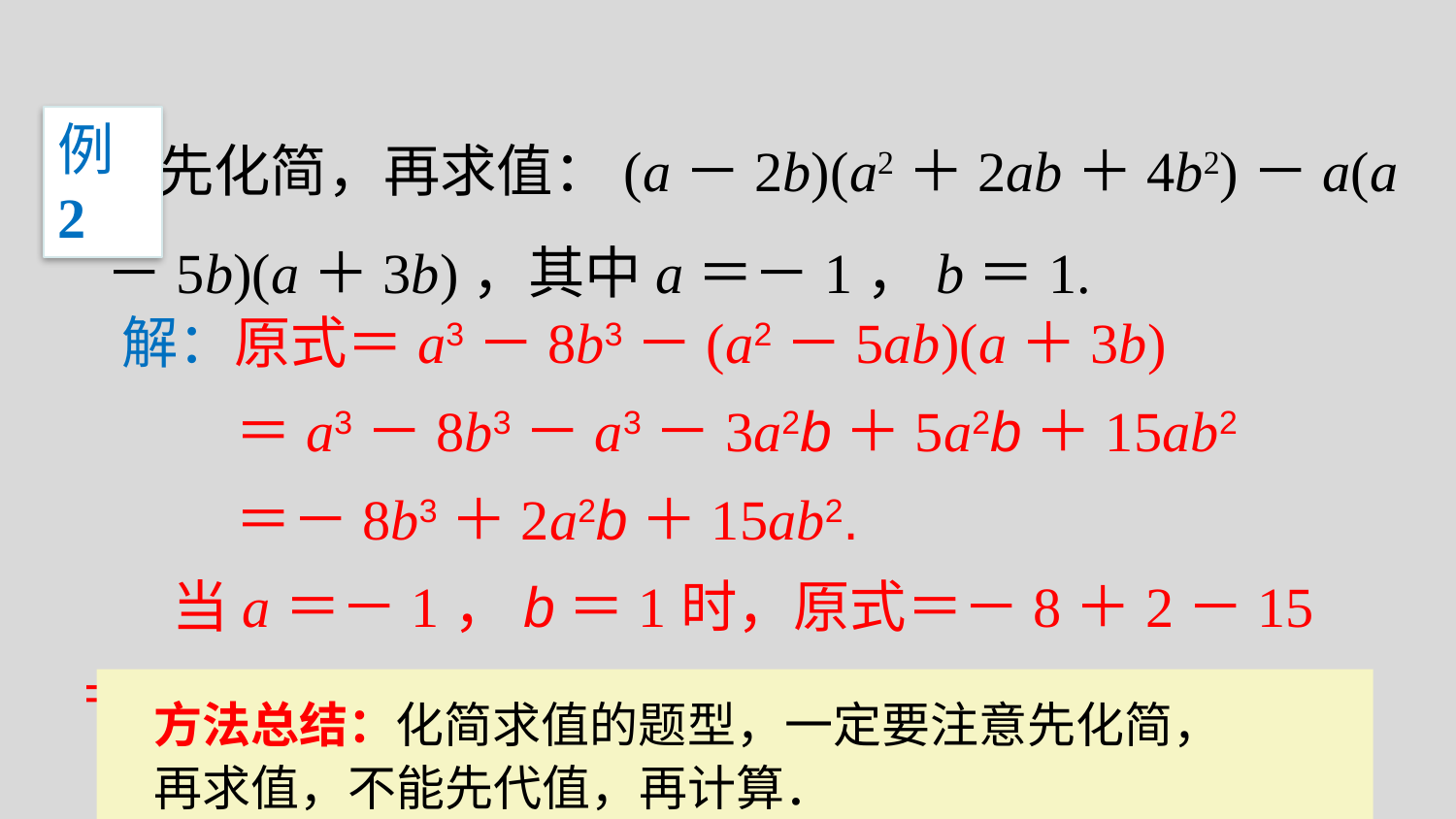

先化简，再求值：(a－2b)(a2＋2ab＋4b2)－a(a－5b)(a＋3b)，其中a＝－1，b＝1.
例2
解：原式＝a3－8b3－(a2－5ab)(a＋3b)
        ＝a3－8b3－a3－3a2b＋5a2b＋15ab2
        ＝－8b3＋2a2b＋15ab2.
   当a＝－1，b＝1时，原式＝－8＋2－15＝－21.
方法总结：化简求值的题型，一定要注意先化简，
再求值，不能先代值，再计算．